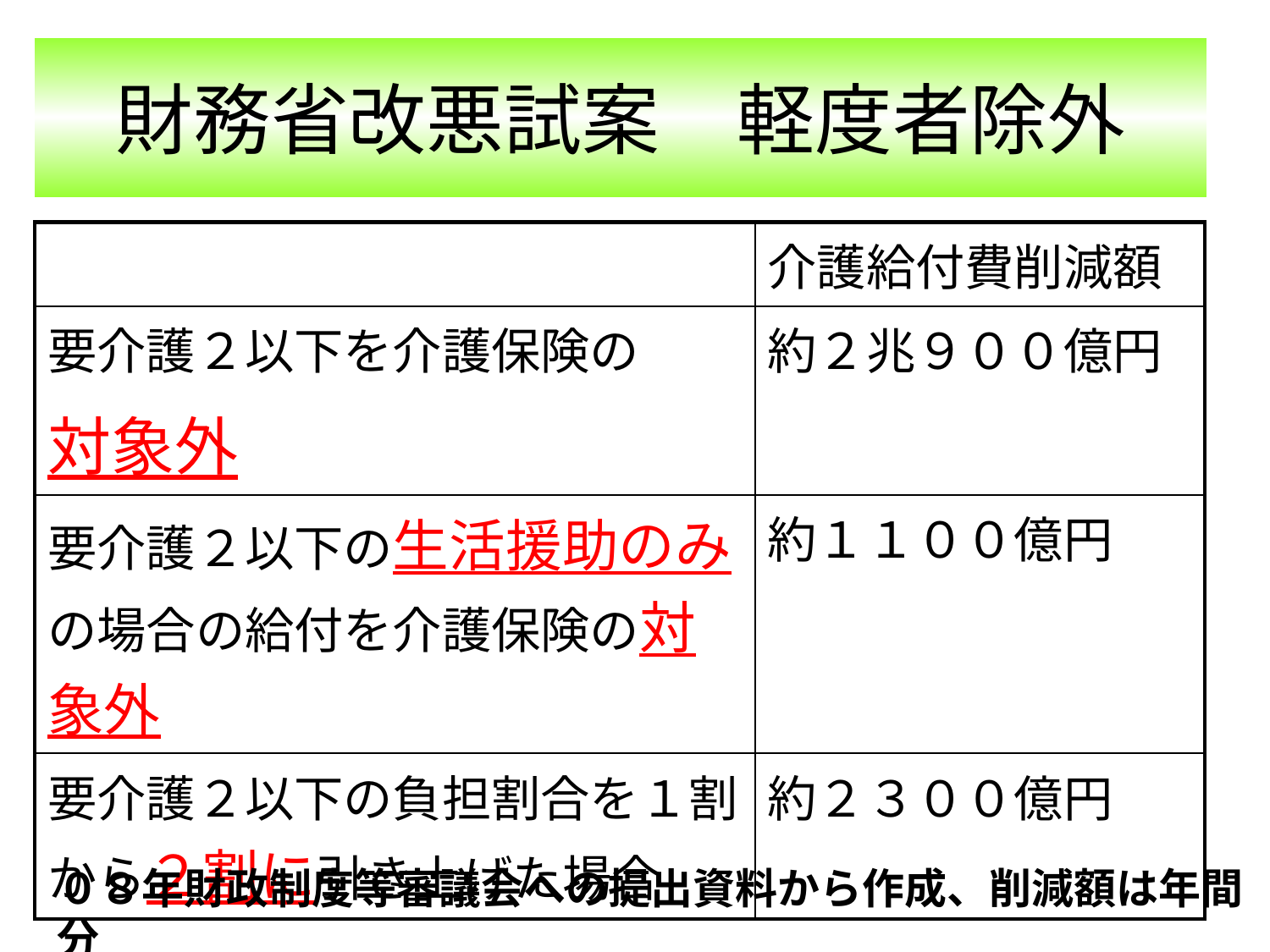

# 財務省改悪試案　軽度者除外
|  | 介護給付費削減額 |
| --- | --- |
| 要介護２以下を介護保険の 対象外 | 約２兆９００億円 |
| 要介護２以下の生活援助のみの場合の給付を介護保険の対象外 | 約１１００億円 |
| 要介護２以下の負担割合を１割から２割に引き上げた場合 | 約２３００億円 |
０８年財政制度等審議会への提出資料から作成、削減額は年間分